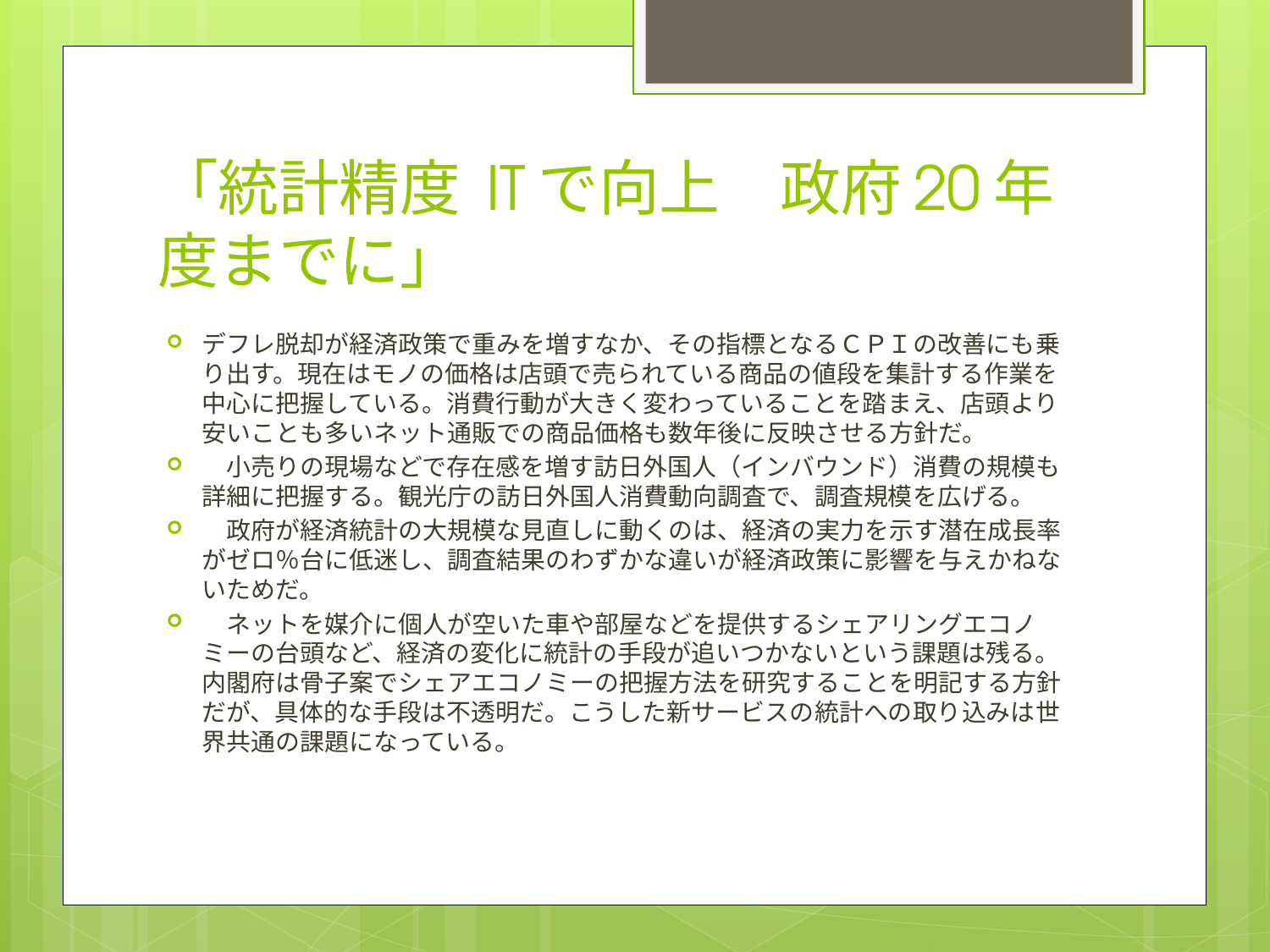

# 「統計精度 ITで向上　政府20年度までに」
デフレ脱却が経済政策で重みを増すなか、その指標となるＣＰＩの改善にも乗り出す。現在はモノの価格は店頭で売られている商品の値段を集計する作業を中心に把握している。消費行動が大きく変わっていることを踏まえ、店頭より安いことも多いネット通販での商品価格も数年後に反映させる方針だ。
　小売りの現場などで存在感を増す訪日外国人（インバウンド）消費の規模も詳細に把握する。観光庁の訪日外国人消費動向調査で、調査規模を広げる。
　政府が経済統計の大規模な見直しに動くのは、経済の実力を示す潜在成長率がゼロ％台に低迷し、調査結果のわずかな違いが経済政策に影響を与えかねないためだ。
　ネットを媒介に個人が空いた車や部屋などを提供するシェアリングエコノミーの台頭など、経済の変化に統計の手段が追いつかないという課題は残る。内閣府は骨子案でシェアエコノミーの把握方法を研究することを明記する方針だが、具体的な手段は不透明だ。こうした新サービスの統計への取り込みは世界共通の課題になっている。